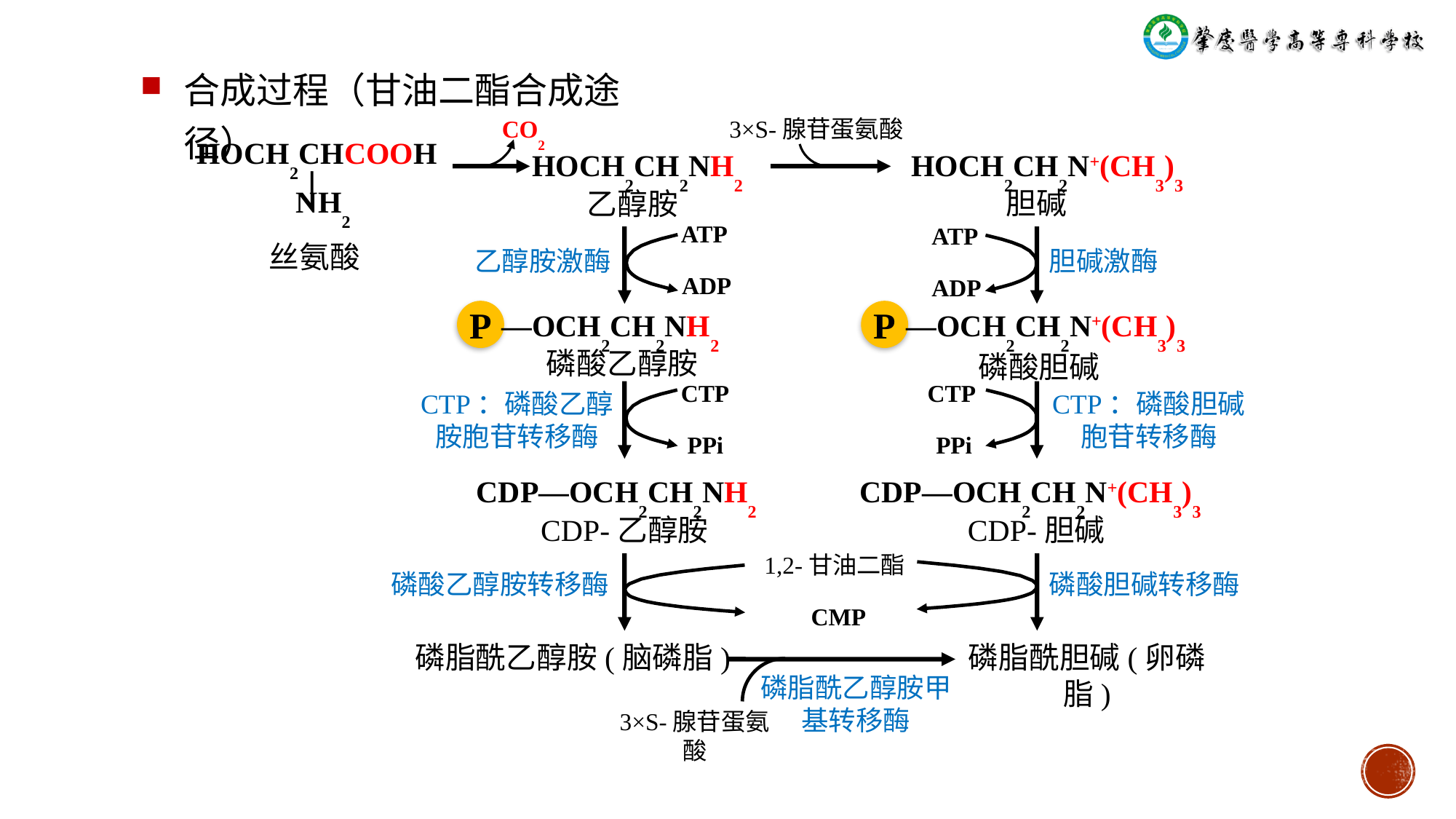

合成过程（甘油二酯合成途径）

CO2
3×S-腺苷蛋氨酸
HOCH2CH2NH2
HOCH2CH2N+(CH3)3
HOCH2CHCOOH
              ׀
             NH2

胆碱
乙醇胺
ATP
ATP

丝氨酸

乙醇胺激酶
胆碱激酶
ADP
ADP
P
—OCH2CH2NH2
P
—OCH2CH2N+(CH3)3
磷酸乙醇胺
磷酸胆碱
CTP
CTP
CTP：磷酸乙醇胺胞苷转移酶

CTP：磷酸胆碱胞苷转移酶

PPi
PPi
CDP—OCH2CH2NH2
CDP—OCH2CH2N+(CH3)3
CDP-乙醇胺
CDP-胆碱
1,2-甘油二酯

磷酸乙醇胺转移酶
磷酸胆碱转移酶

CMP
磷脂酰乙醇胺(脑磷脂)
磷脂酰胆碱(卵磷脂)

磷脂酰乙醇胺甲基转移酶
3×S-腺苷蛋氨酸